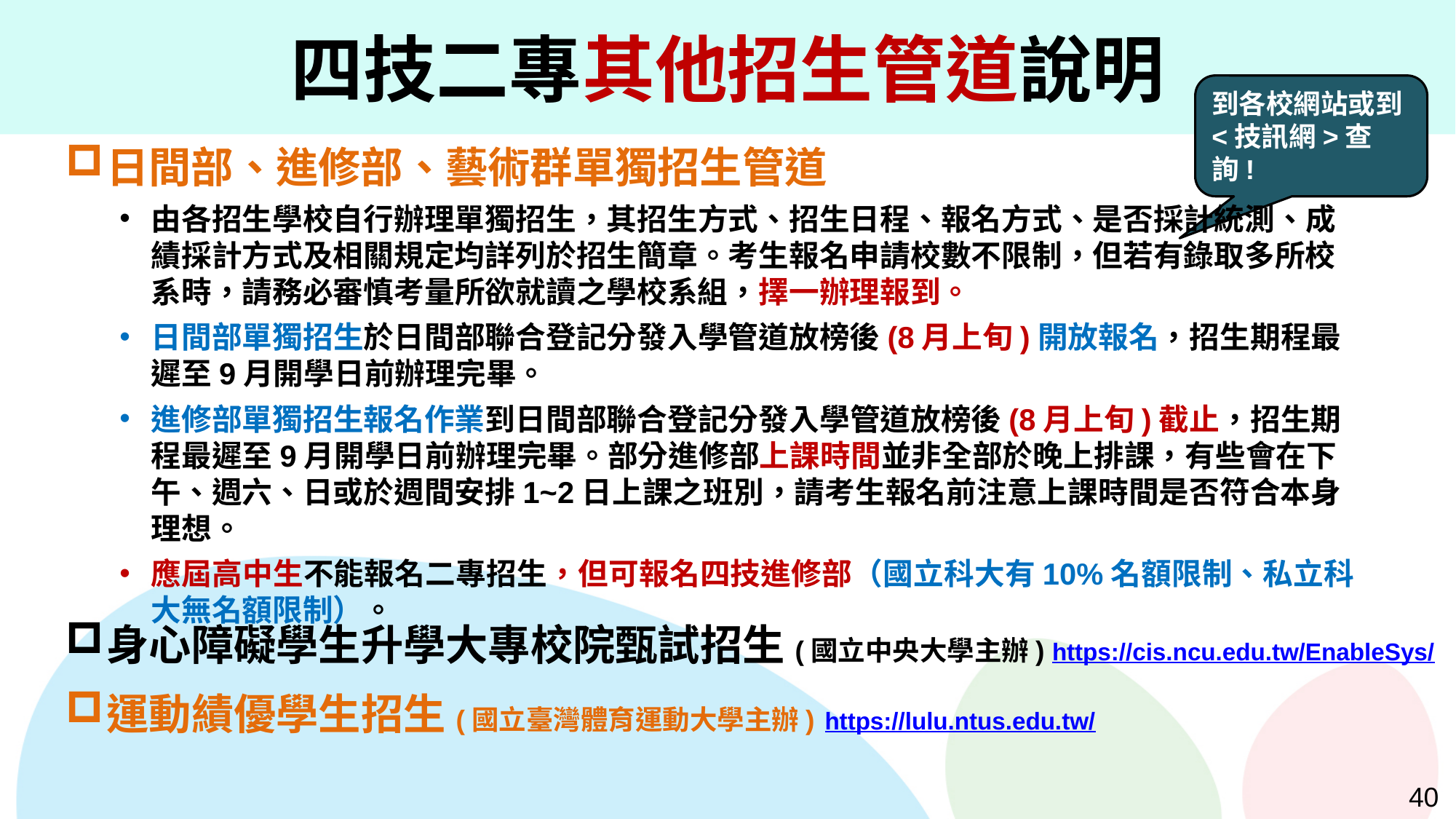

四技二專其他招生管道說明
到各校網站或到<技訊網>查詢!
日間部、進修部、藝術群單獨招生管道
由各招生學校自行辦理單獨招生，其招生方式、招生日程、報名方式、是否採計統測、成績採計方式及相關規定均詳列於招生簡章。考生報名申請校數不限制，但若有錄取多所校系時，請務必審慎考量所欲就讀之學校系組，擇一辦理報到。
日間部單獨招生於日間部聯合登記分發入學管道放榜後(8月上旬)開放報名，招生期程最遲至9月開學日前辦理完畢。
進修部單獨招生報名作業到日間部聯合登記分發入學管道放榜後(8月上旬)截止，招生期程最遲至9月開學日前辦理完畢。部分進修部上課時間並非全部於晚上排課，有些會在下午、週六、日或於週間安排1~2日上課之班別，請考生報名前注意上課時間是否符合本身理想。
應屆高中生不能報名二專招生，但可報名四技進修部（國立科大有10%名額限制、私立科大無名額限制）。
身心障礙學生升學大專校院甄試招生(國立中央大學主辦) https://cis.ncu.edu.tw/EnableSys/
運動績優學生招生(國立臺灣體育運動大學主辦) https://lulu.ntus.edu.tw/